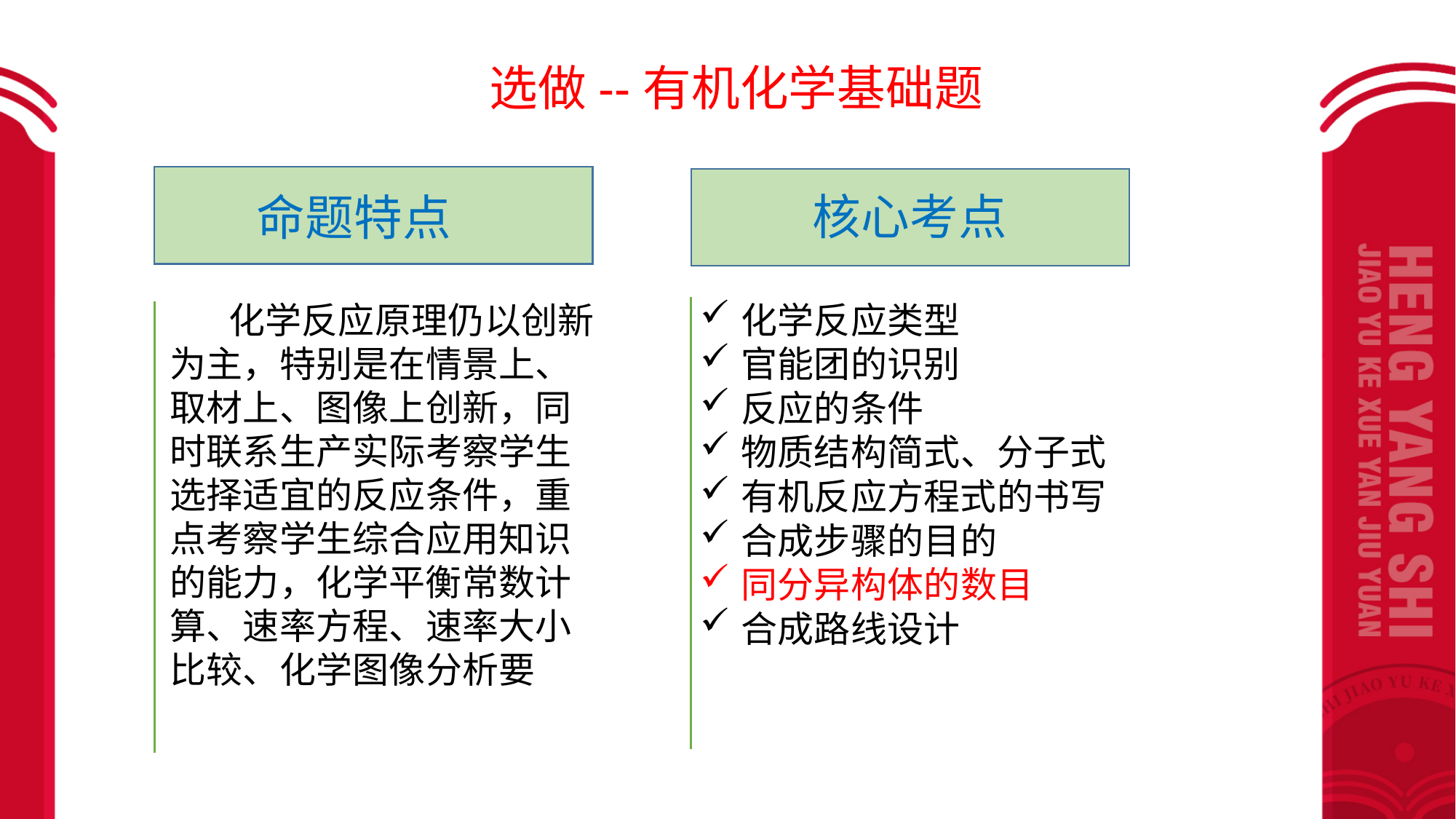

选做--有机化学基础题

核心考点
命题特点
化学反应类型
官能团的识别
反应的条件
物质结构简式、分子式
有机反应方程式的书写
合成步骤的目的
同分异构体的数目
合成路线设计
      化学反应原理仍以创新为主，特别是在情景上、取材上、图像上创新，同时联系生产实际考察学生选择适宜的反应条件，重点考察学生综合应用知识的能力，化学平衡常数计算、速率方程、速率大小比较、化学图像分析要